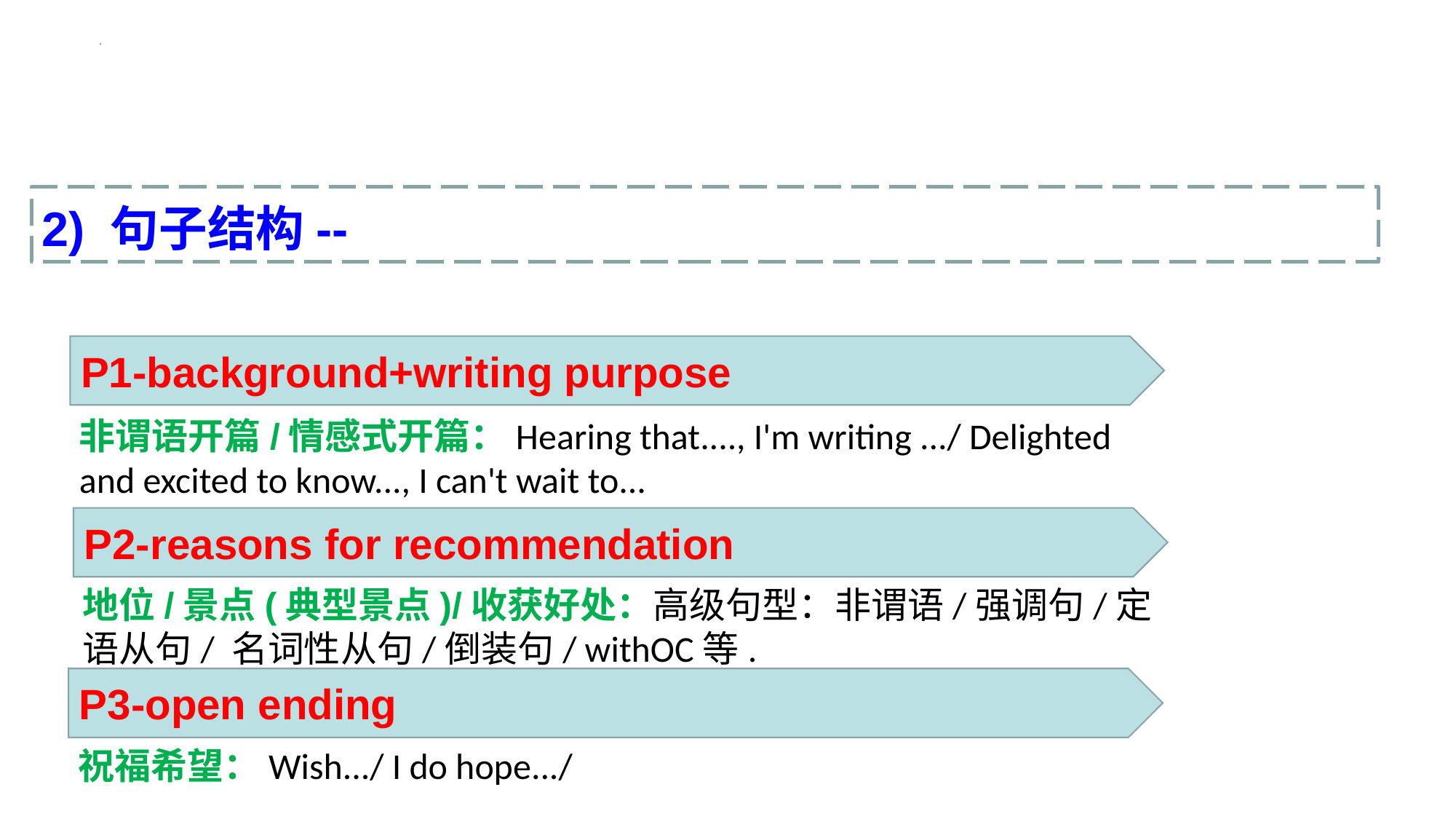

2) 句子结构--
P1-background+writing purpose
非谓语开篇/情感式开篇：Hearing that...., I'm writing .../ Delighted and excited to know..., I can't wait to...
P2-reasons for recommendation
地位/景点(典型景点)/收获好处：高级句型：非谓语/强调句/定语从句/ 名词性从句/倒装句/ withOC等.
P3-open ending
祝福希望：Wish.../ I do hope.../